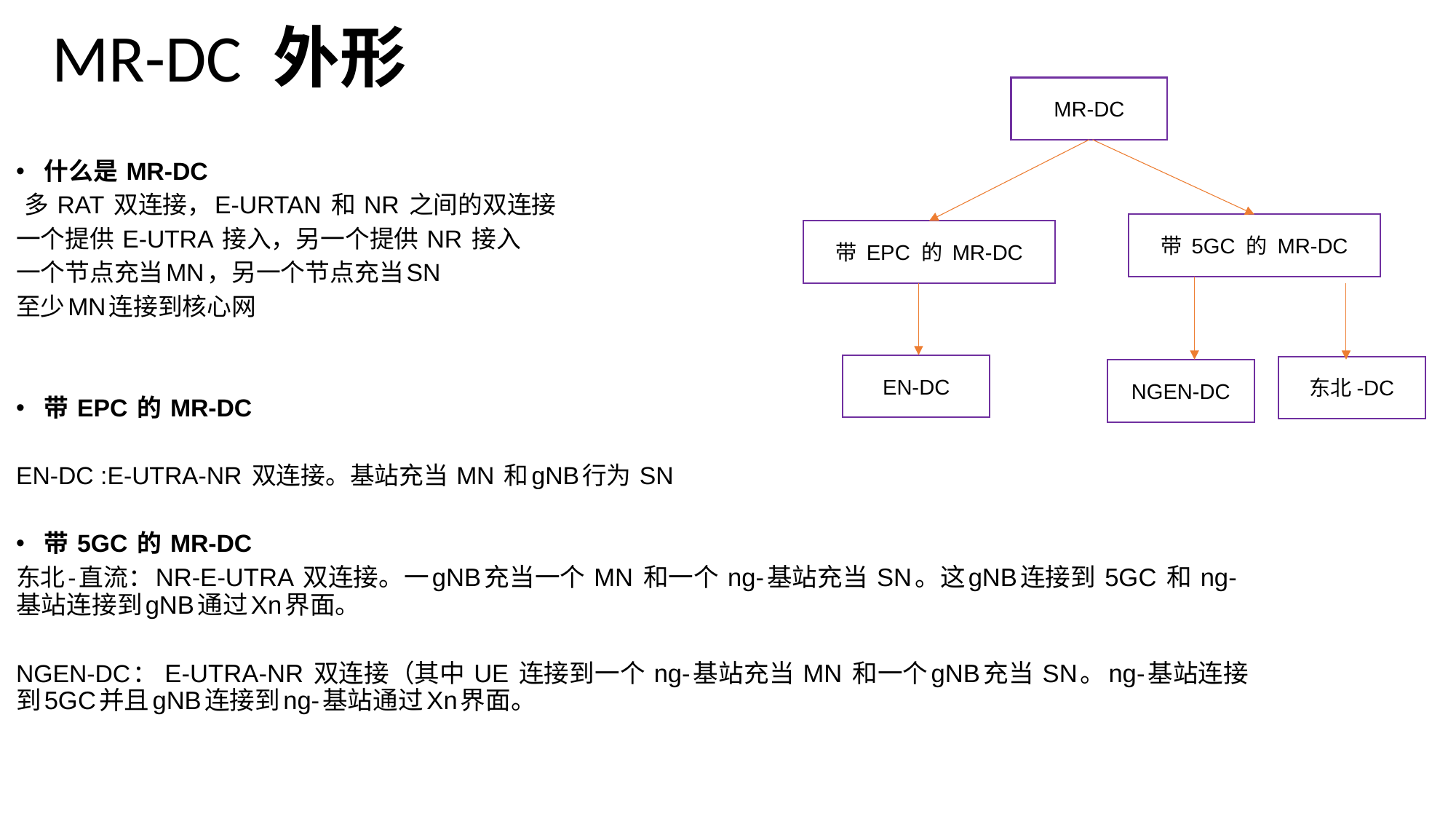

# MR-DC 外形
MR-DC
什么是 MR-DC
 多 RAT 双连接，E-URTAN 和 NR 之间的双连接
一个提供 E-UTRA 接入，另一个提供 NR 接入
一个节点充当MN，另一个节点充当SN
至少MN连接到核心网

带 EPC 的 MR-DC

EN-DC :E-UTRA-NR 双连接。基站充当 MN 和gNB行为 SN

带 5GC 的 MR-DC
东北-直流：NR-E-UTRA 双连接。一gNB充当一个 MN 和一个 ng-基站充当 SN。这gNB连接到 5GC 和 ng-基站连接到gNB通过Xn界面。

NGEN-DC： E-UTRA-NR 双连接（其中 UE 连接到一个 ng-基站充当 MN 和一个gNB充当 SN。ng-基站连接到5GC并且gNB连接到ng-基站通过Xn界面。

带 5GC 的 MR-DC
带 EPC 的 MR-DC
EN-DC
东北-DC
NGEN-DC